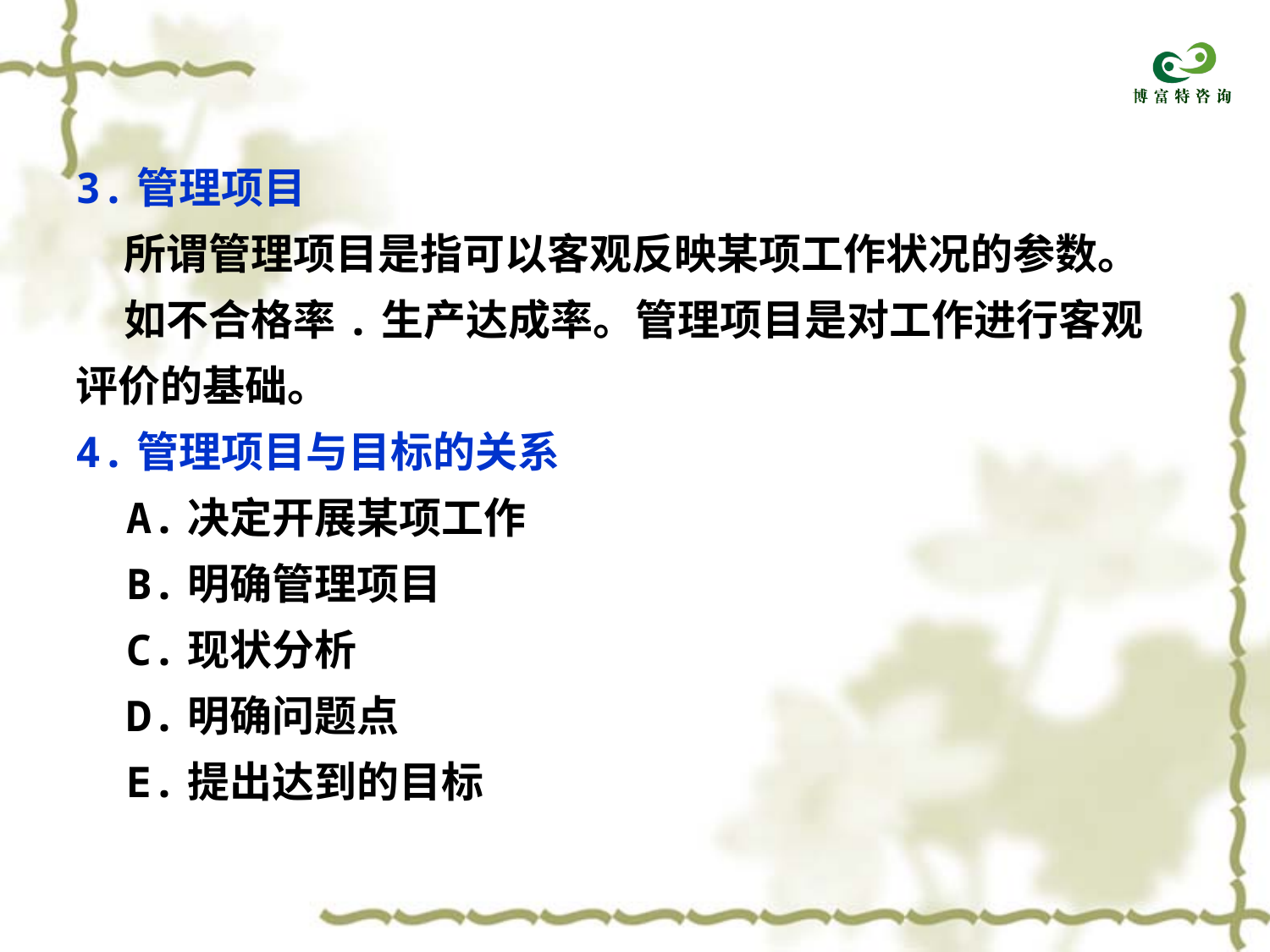

3.管理项目
    所谓管理项目是指可以客观反映某项工作状况的参数。
    如不合格率.生产达成率。管理项目是对工作进行客观
评价的基础。
4.管理项目与目标的关系
  A.决定开展某项工作
  B.明确管理项目
  C.现状分析
  D.明确问题点
  E.提出达到的目标